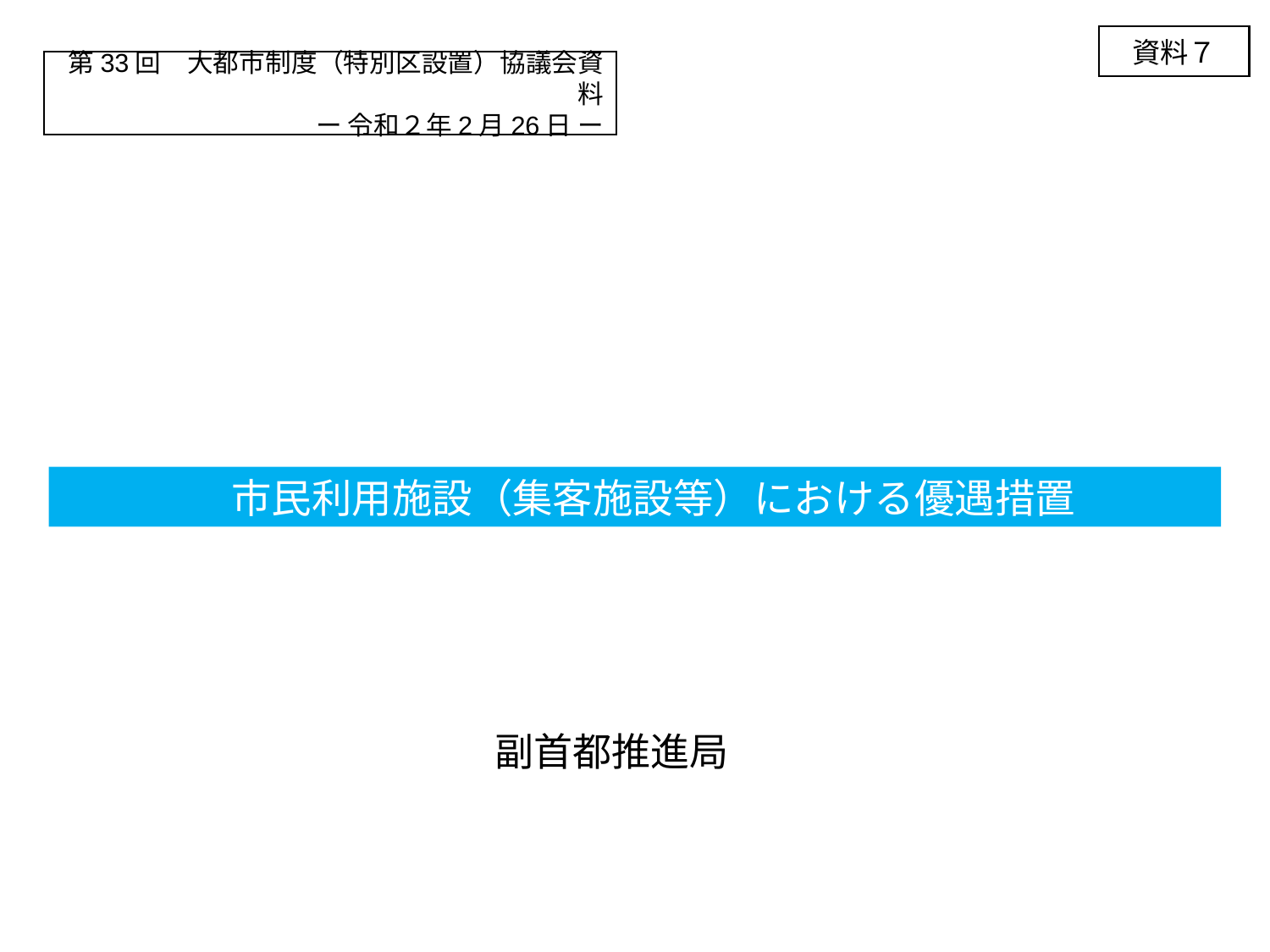

資料７
第33回　大都市制度（特別区設置）協議会資料
ー 令和２年2月26日 ー
　市民利用施設（集客施設等）における優遇措置
副首都推進局